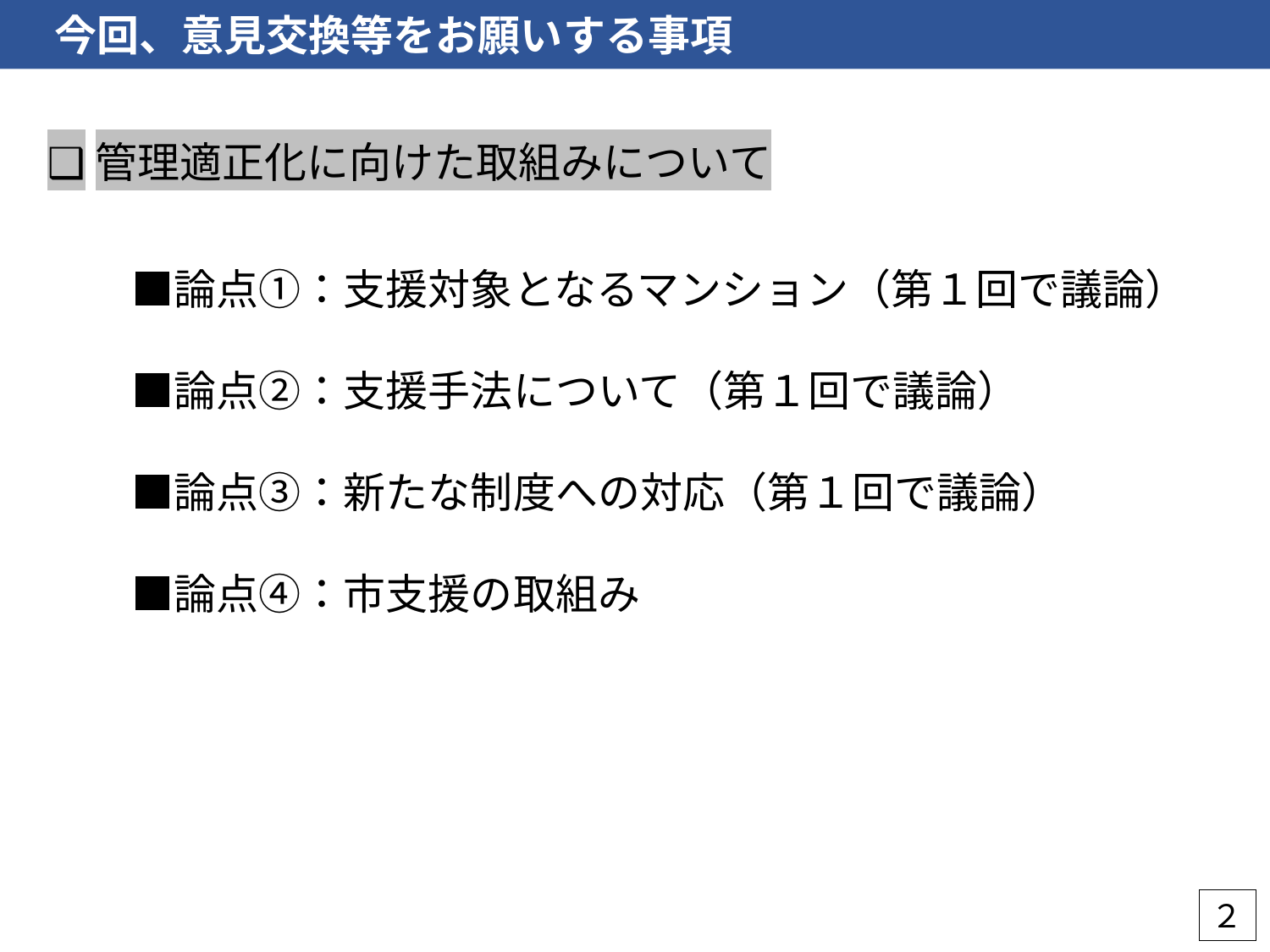

今回、意見交換等をお願いする事項

❑管理適正化に向けた取組みについて

　　■論点①：支援対象となるマンション（第１回で議論）

　　■論点②：支援手法について（第１回で議論）

　　■論点③：新たな制度への対応（第１回で議論）

　　■論点④：市支援の取組み

２